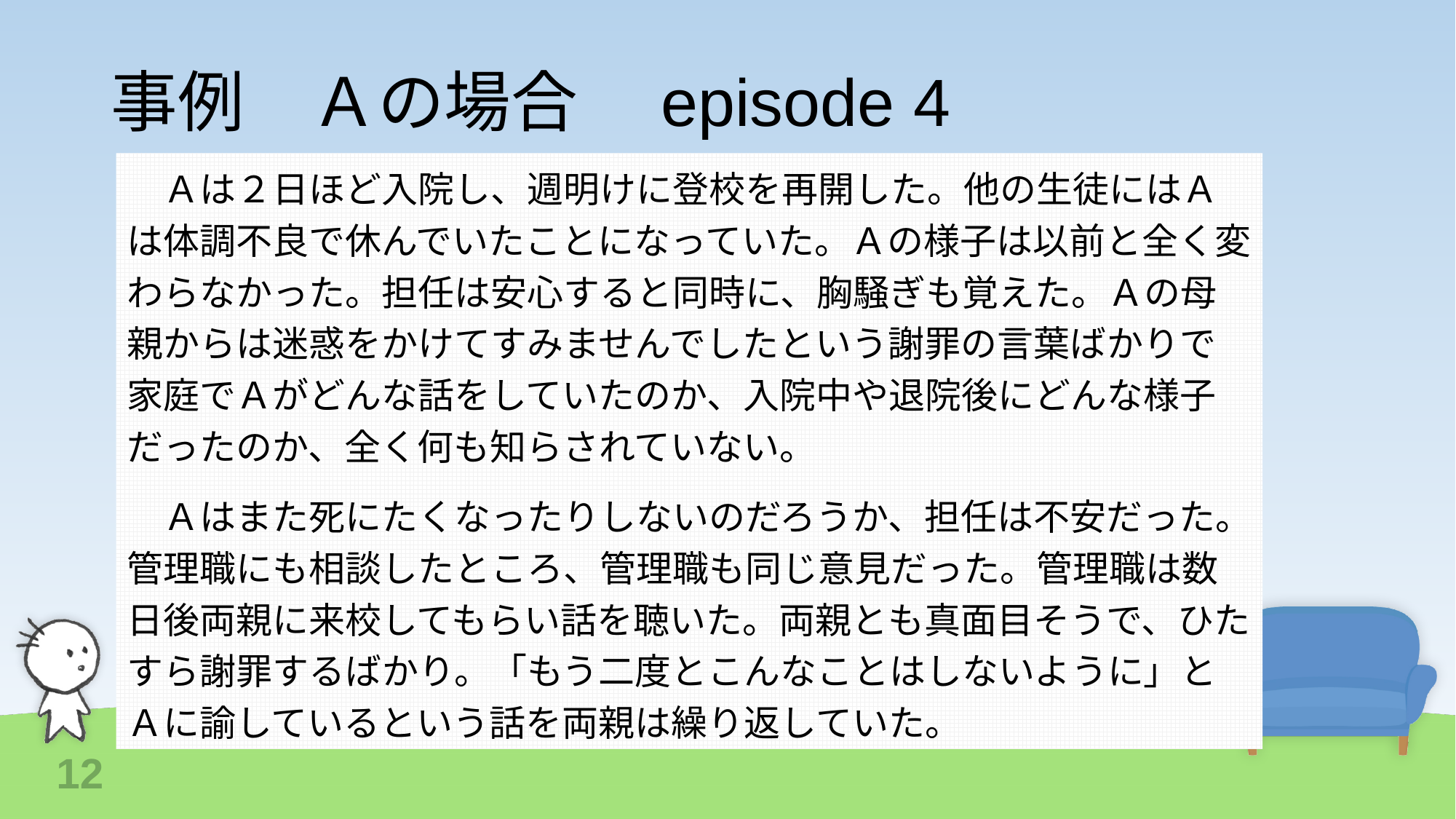

# 事例　Ａの場合　episode 4
　Ａは２日ほど入院し、週明けに登校を再開した。他の生徒にはＡは体調不良で休んでいたことになっていた。Ａの様子は以前と全く変わらなかった。担任は安心すると同時に、胸騒ぎも覚えた。Ａの母親からは迷惑をかけてすみませんでしたという謝罪の言葉ばかりで家庭でＡがどんな話をしていたのか、入院中や退院後にどんな様子だったのか、全く何も知らされていない。
　Ａはまた死にたくなったりしないのだろうか、担任は不安だった。管理職にも相談したところ、管理職も同じ意見だった。管理職は数日後両親に来校してもらい話を聴いた。両親とも真面目そうで、ひたすら謝罪するばかり。「もう二度とこんなことはしないように」とＡに諭しているという話を両親は繰り返していた。
12